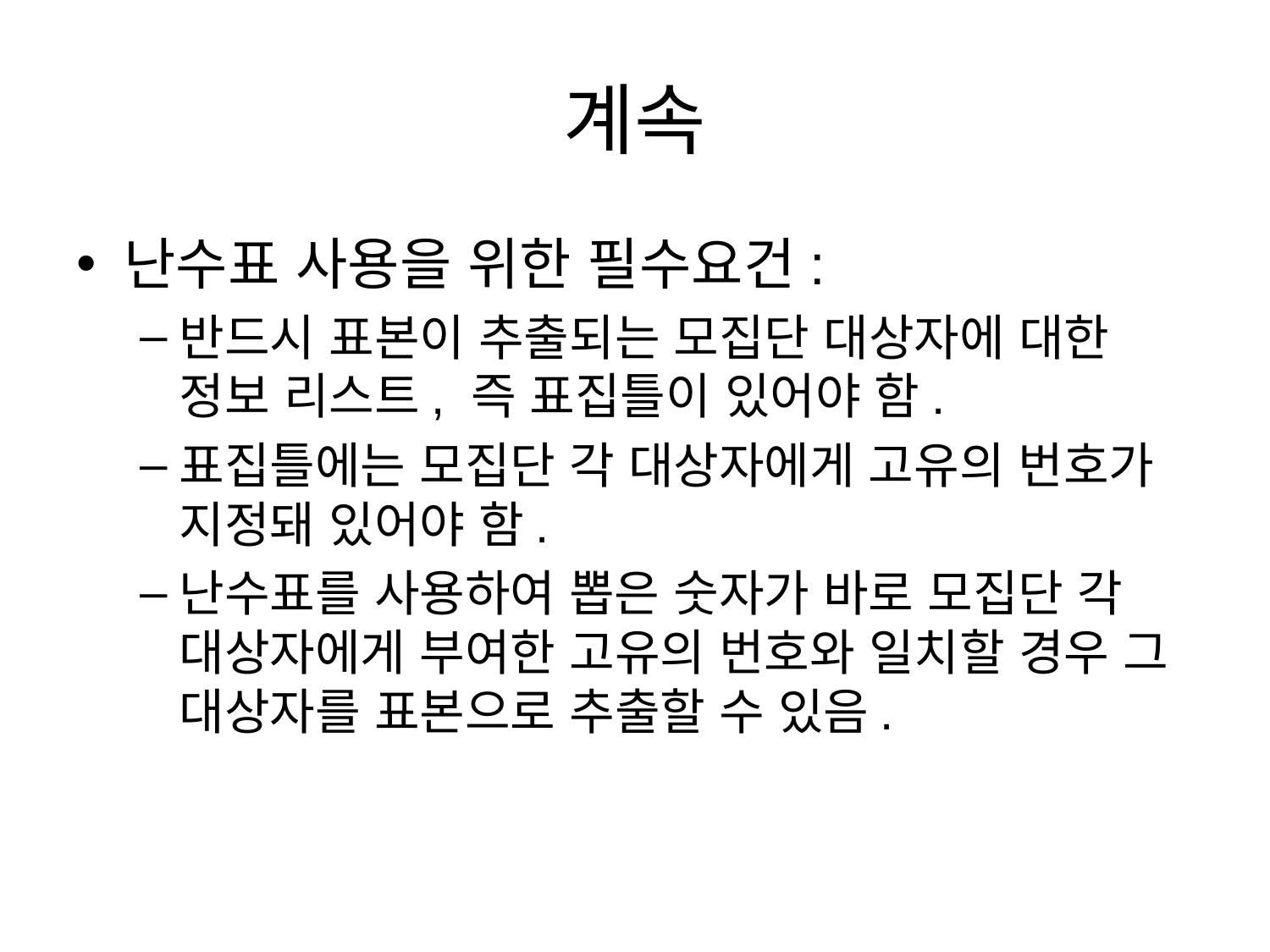

# 계속
난수표 사용을 위한 필수요건:
반드시 표본이 추출되는 모집단 대상자에 대한 정보 리스트, 즉 표집틀이 있어야 함.
표집틀에는 모집단 각 대상자에게 고유의 번호가 지정돼 있어야 함.
난수표를 사용하여 뽑은 숫자가 바로 모집단 각 대상자에게 부여한 고유의 번호와 일치할 경우 그 대상자를 표본으로 추출할 수 있음.